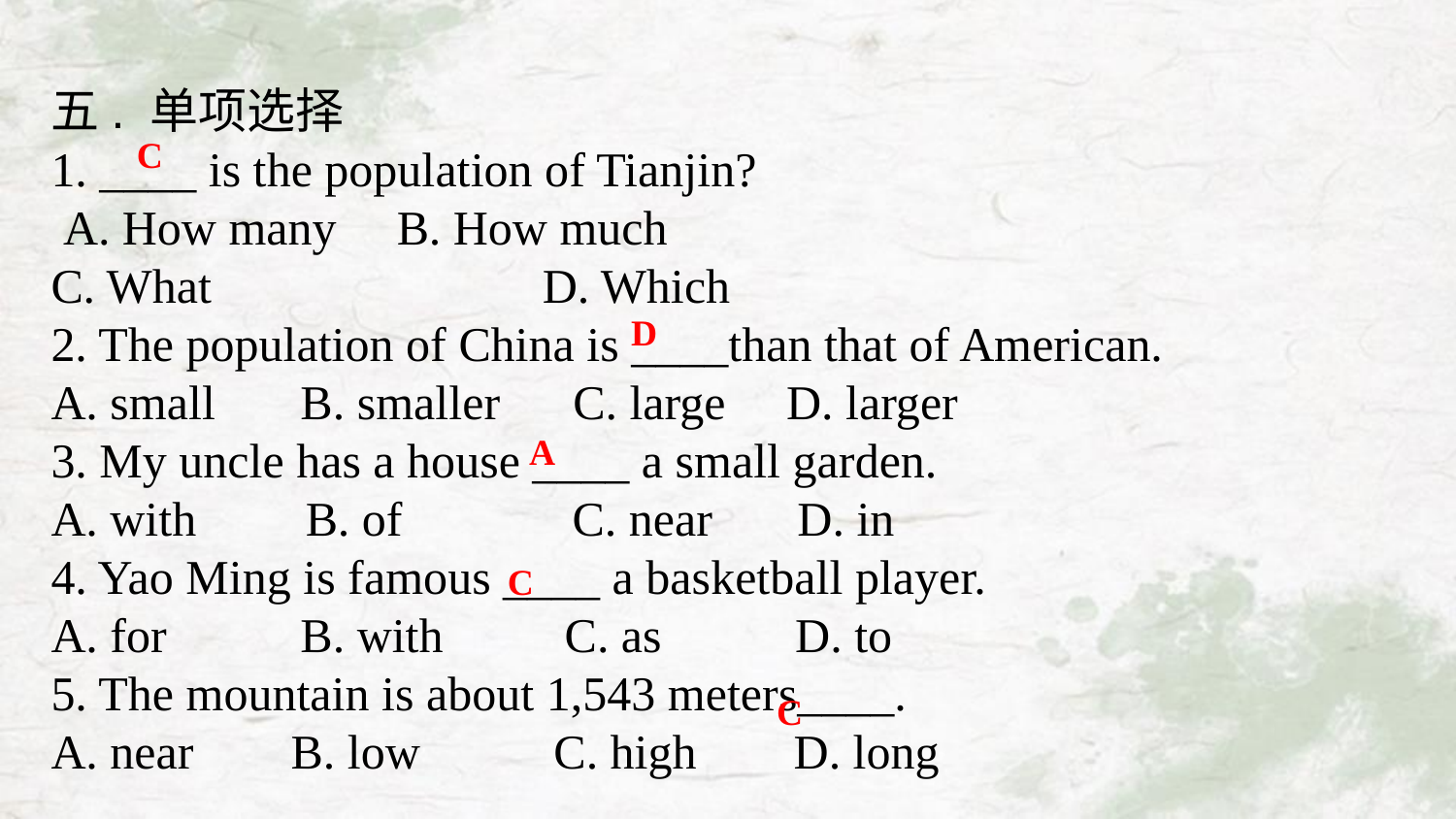

五. 单项选择
1. ____ is the population of Tianjin?
 A. How many   	B. How much
C. What     		D. Which
2. The population of China is ____than that of American.
A. small       B. smaller      C. large     D. larger
3. My uncle has a house ____ a small garden.
A. with         B. of              C. near       D. in
4. Yao Ming is famous ____ a basketball player.
A. for           B. with          C. as           D. to
5. The mountain is about 1,543 meters____.
A. near        B. low           C. high        D. long
C
D
A
C
C